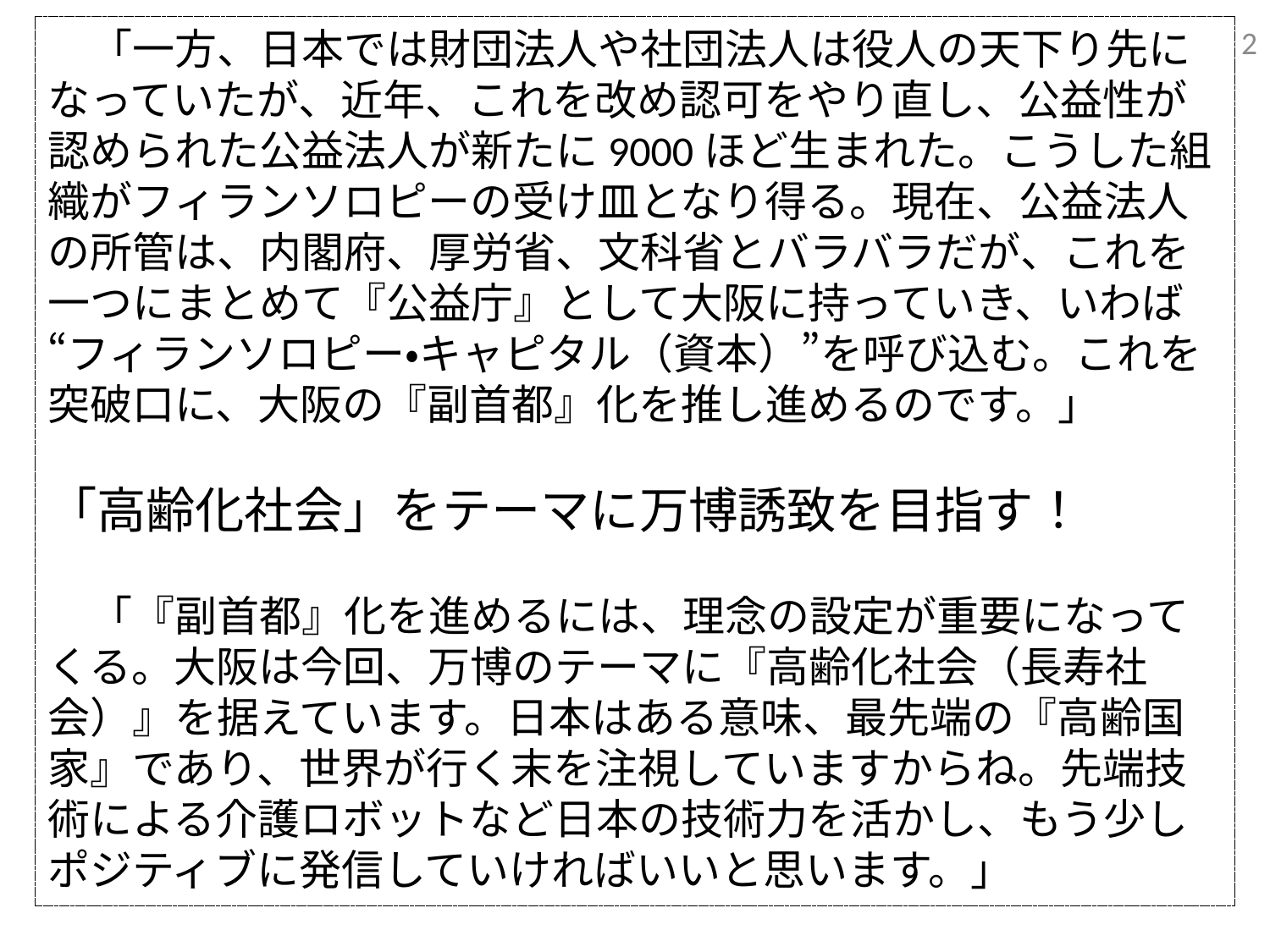

「一方、日本では財団法人や社団法人は役人の天下り先になっていたが、近年、これを改め認可をやり直し、公益性が認められた公益法人が新たに9000ほど生まれた。こうした組織がフィランソロピーの受け皿となり得る。現在、公益法人の所管は、内閣府、厚労省、文科省とバラバラだが、これを一つにまとめて『公益庁』として大阪に持っていき、いわば“フィランソロピー・キャピタル（資本）”を呼び込む。これを突破口に、大阪の『副首都』化を推し進めるのです。」

「高齢化社会」をテーマに万博誘致を目指す！
　「『副首都』化を進めるには、理念の設定が重要になってくる。大阪は今回、万博のテーマに『高齢化社会（長寿社会）』を据えています。日本はある意味、最先端の『高齢国家』であり、世界が行く末を注視していますからね。先端技術による介護ロボットなど日本の技術力を活かし、もう少しポジティブに発信していければいいと思います。」

2